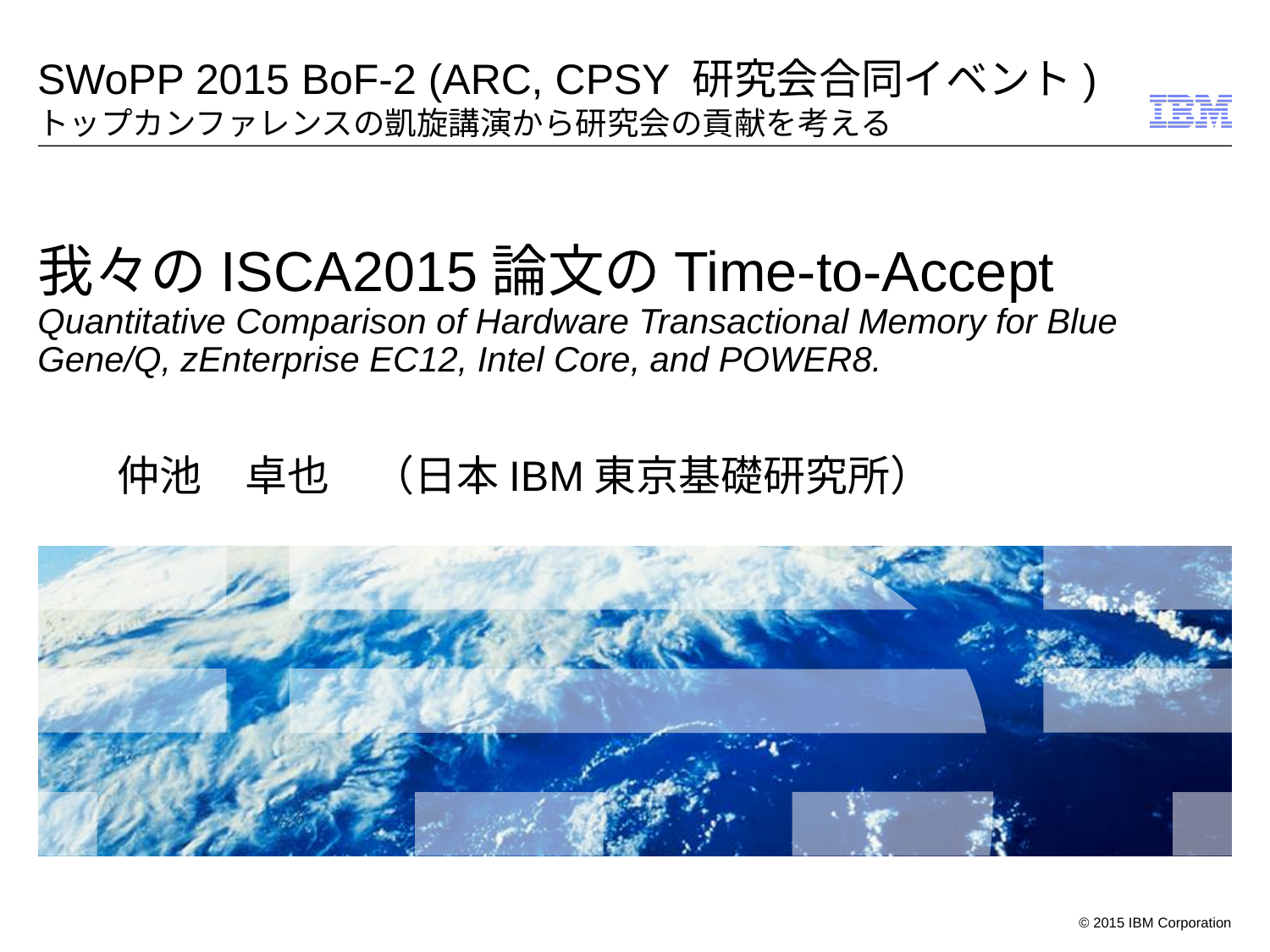

SWoPP 2015 BoF-2 (ARC, CPSY 研究会合同イベント)
トップカンファレンスの凱旋講演から研究会の貢献を考える
# 我々のISCA2015論文のTime-to-Accept Quantitative Comparison of Hardware Transactional Memory for Blue Gene/Q, zEnterprise EC12, Intel Core, and POWER8.
仲池　卓也　（日本IBM東京基礎研究所）